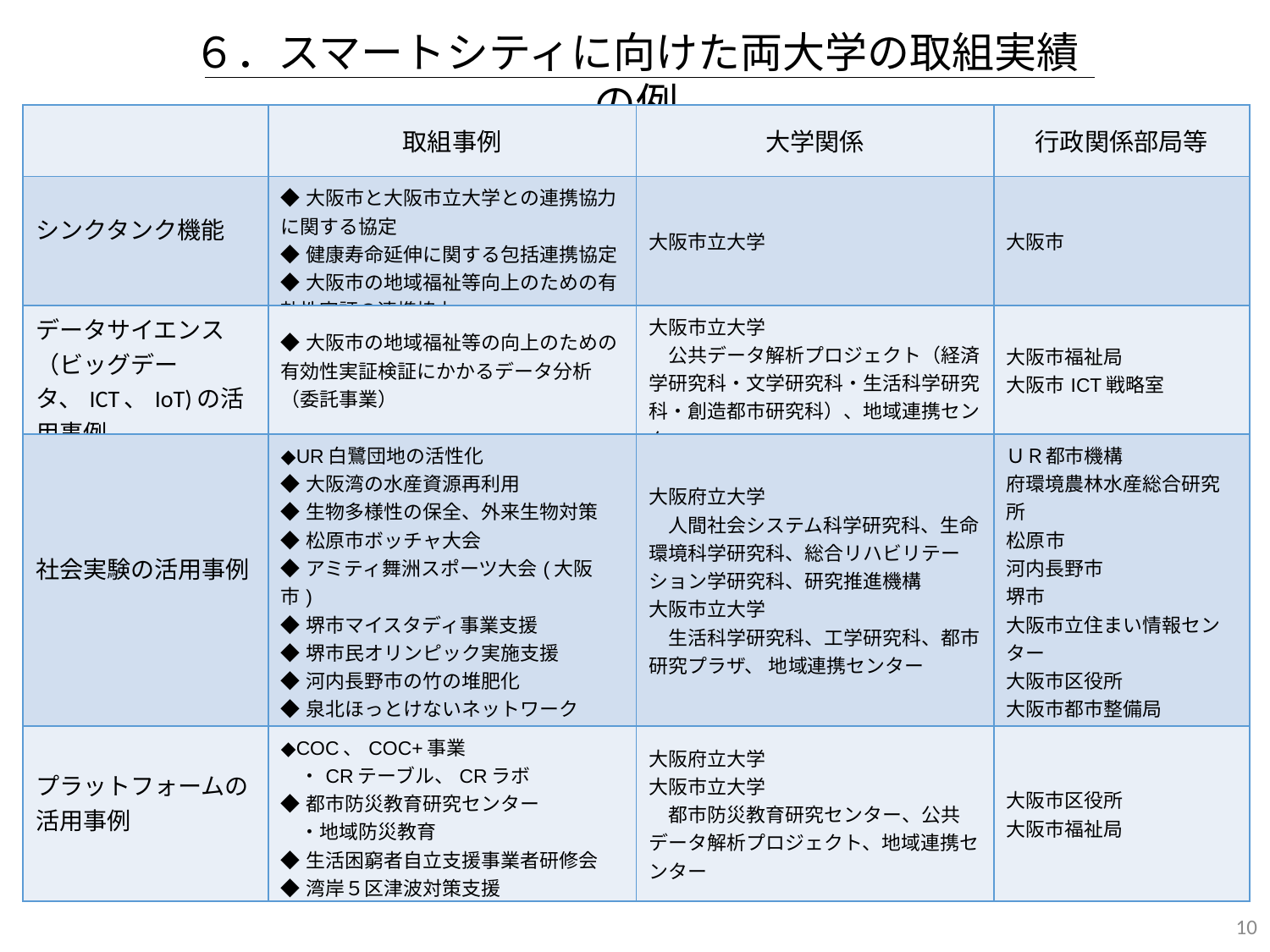

６．スマートシティに向けた両大学の取組実績の例
|  | 取組事例 | 大学関係 | 行政関係部局等 |
| --- | --- | --- | --- |
| シンクタンク機能 | ◆大阪市と大阪市立大学との連携協力に関する協定 ◆健康寿命延伸に関する包括連携協定 ◆大阪市の地域福祉等向上のための有効性実証の連携協力 | 大阪市立大学 | 大阪市 |
| データサイエンス（ビッグデータ、ICT、IoT)の活用事例 | ◆大阪市の地域福祉等の向上のための有効性実証検証にかかるデータ分析（委託事業） | 大阪市立大学 　公共データ解析プロジェクト（経済学研究科・文学研究科・生活科学研究科・創造都市研究科）、地域連携センター | 大阪市福祉局 大阪市ICT戦略室 |
| 社会実験の活用事例 | ◆UR白鷺団地の活性化 ◆大阪湾の水産資源再利用 ◆生物多様性の保全、外来生物対策 ◆松原市ボッチャ大会 ◆アミティ舞洲スポーツ大会(大阪市) ◆堺市マイスタディ事業支援 ◆堺市民オリンピック実施支援 ◆河内長野市の竹の堆肥化 ◆泉北ほっとけないネットワーク ◆オープンナガヤ大阪 ◆西成情報アーカイブネット ◆生きた建築フェスティバル | 大阪府立大学 　人間社会システム科学研究科、生命環境科学研究科、総合リハビリテーション学研究科、研究推進機構 大阪市立大学 　生活科学研究科、工学研究科、都市研究プラザ、 地域連携センター | ＵＲ都市機構 府環境農林水産総合研究所 松原市 河内長野市 堺市 大阪市立住まい情報センター 大阪市区役所 大阪市都市整備局 |
| プラットフォームの活用事例 | ◆COC、COC+事業 　・CRテーブル、CRラボ ◆都市防災教育研究センター 　・地域防災教育 ◆生活困窮者自立支援事業者研修会 ◆湾岸５区津波対策支援 | 大阪府立大学 大阪市立大学 　都市防災教育研究センター、公共データ解析プロジェクト、地域連携センター | 大阪市区役所 大阪市福祉局 |
10